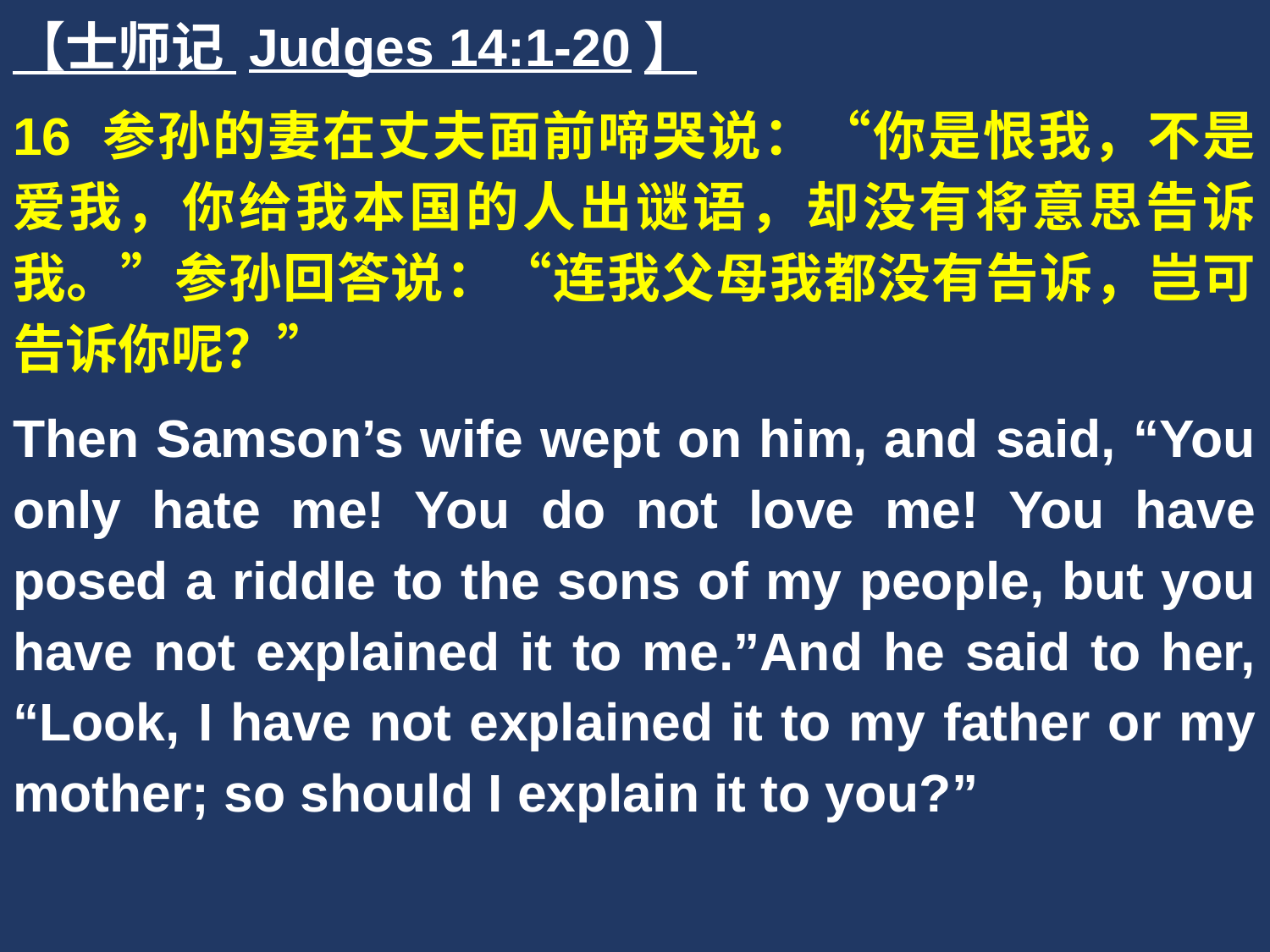

【士师记 Judges 14:1-20】
16 参孙的妻在丈夫面前啼哭说：“你是恨我，不是爱我，你给我本国的人出谜语，却没有将意思告诉我。”参孙回答说：“连我父母我都没有告诉，岂可告诉你呢？”
Then Samson’s wife wept on him, and said, “You only hate me! You do not love me! You have posed a riddle to the sons of my people, but you have not explained it to me.”And he said to her, “Look, I have not explained it to my father or my mother; so should I explain it to you?”